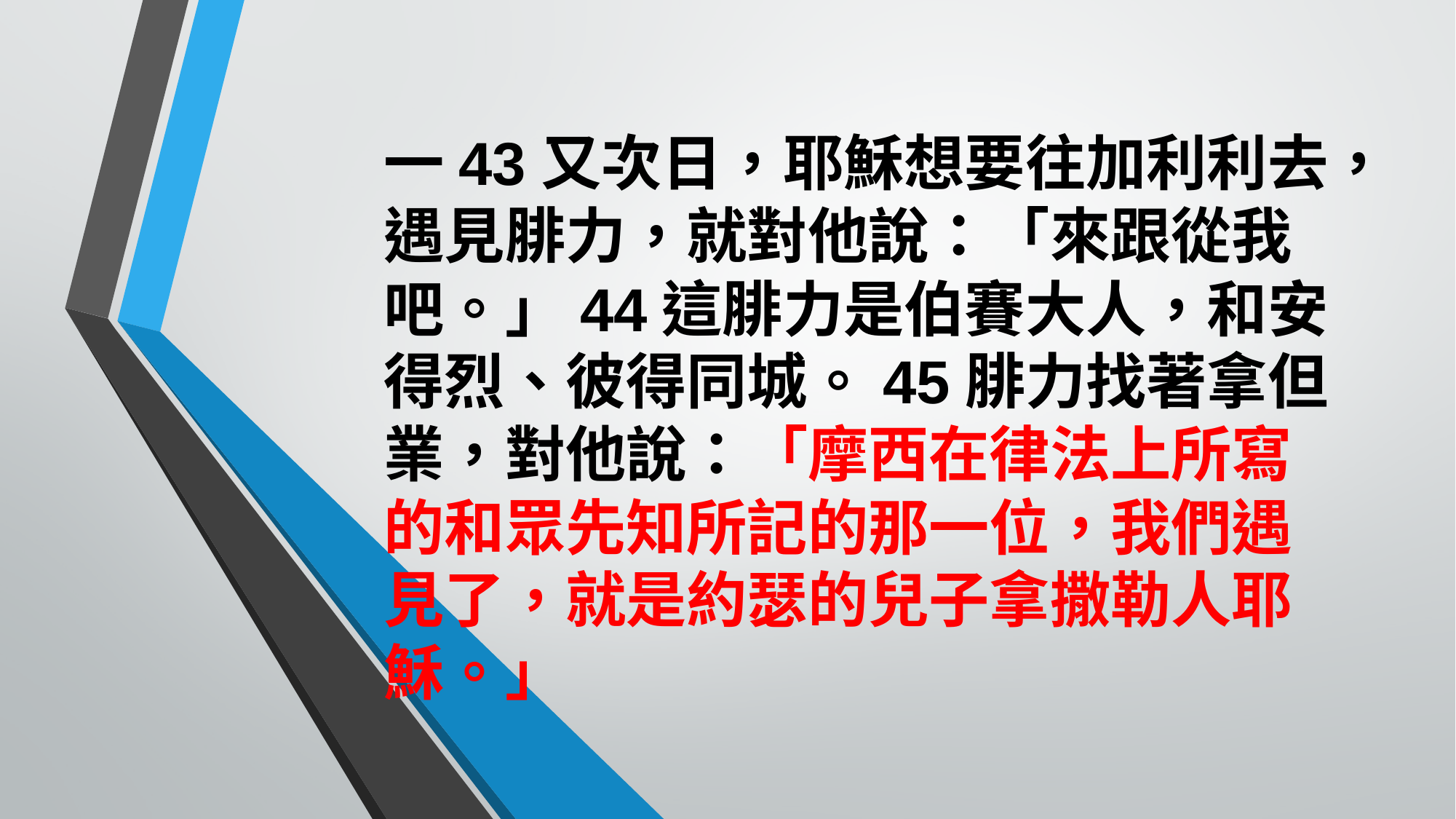

# 一43又次日，耶穌想要往加利利去，遇見腓力，就對他說：「來跟從我吧。」44這腓力是伯賽大人，和安得烈、彼得同城。45腓力找著拿但業，對他說：「摩西在律法上所寫的和眾先知所記的那一位，我們遇見了，就是約瑟的兒子拿撒勒人耶穌。」